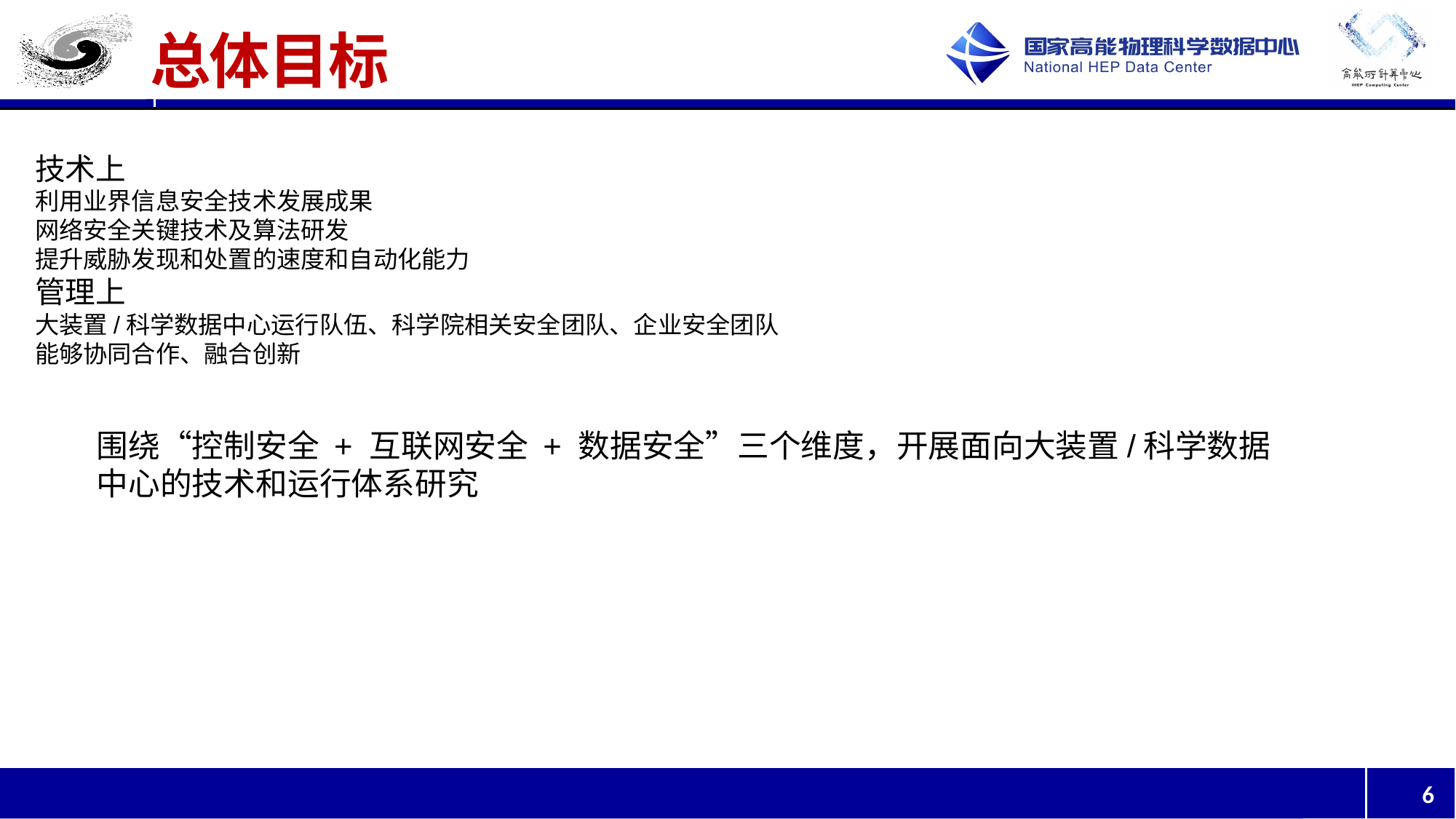

# 总体目标
技术上
利用业界信息安全技术发展成果
网络安全关键技术及算法研发
提升威胁发现和处置的速度和自动化能力
管理上
大装置/科学数据中心运行队伍、科学院相关安全团队、企业安全团队
能够协同合作、融合创新

围绕“控制安全 + 互联网安全 + 数据安全”三个维度，开展面向大装置/科学数据中心的技术和运行体系研究